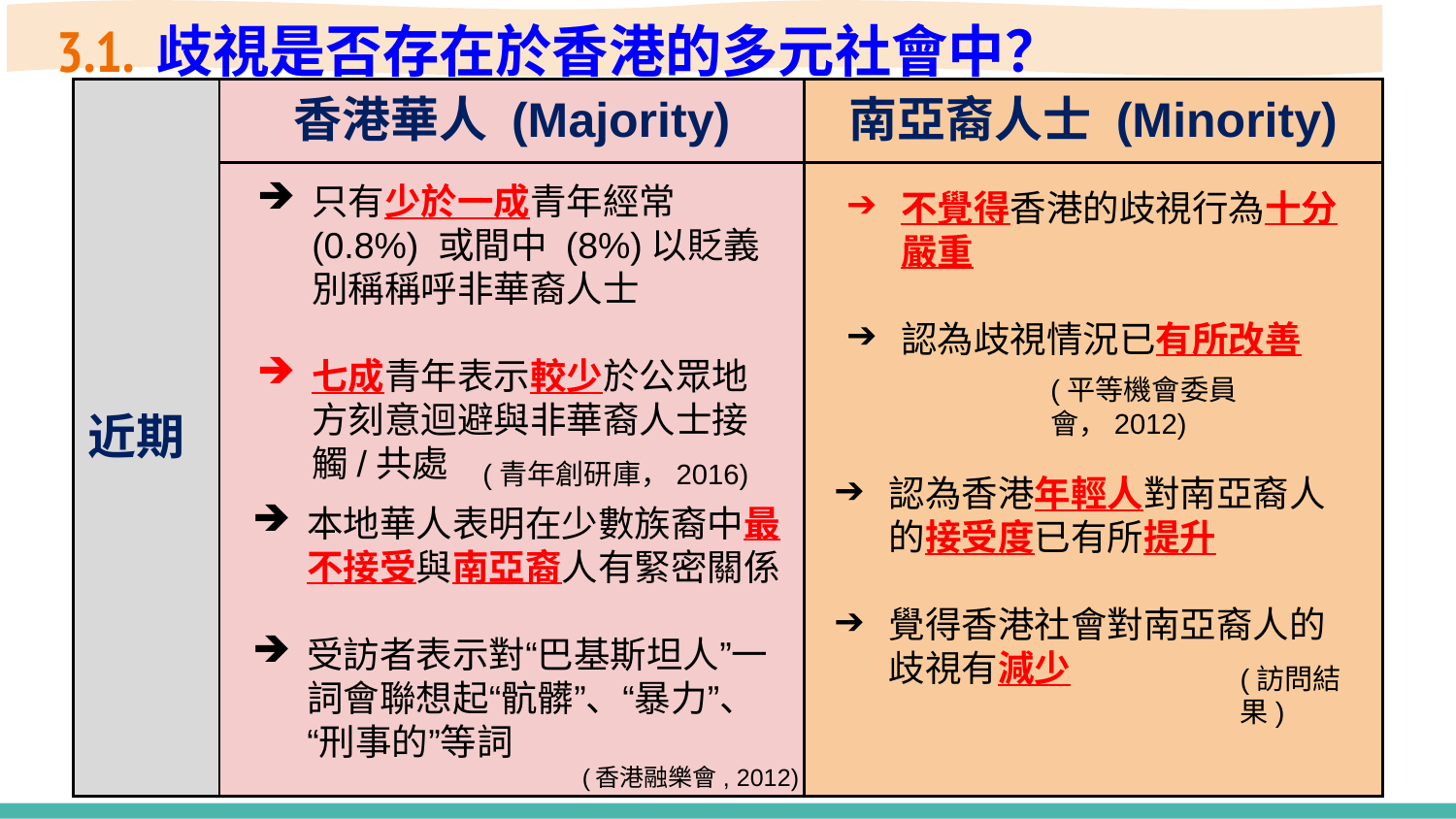

3.1. 歧視是否存在於香港的多元社會中？

| 近期 | 香港華人 (Majority) | 南亞裔人士 (Minority) |
| --- | --- | --- |
|  |  |  |
只有少於一成青年經常 (0.8%) 或間中 (8%)以貶義別稱稱呼非華裔人士

七成青年表示較少於公眾地方刻意迴避與非華裔人士接觸/共處

不覺得香港的歧視行為十分嚴重

認為歧視情況已有所改善

(平等機會委員會，2012)

認為香港年輕人對南亞裔人的接受度已有所提升

覺得香港社會對南亞裔人的歧視有減少

(青年創研庫，2016)
本地華人表明在少數族裔中最不接受與南亞裔人有緊密關係

受訪者表示對“巴基斯坦人”一詞會聯想起“骯髒”、“暴力”、“刑事的”等詞
(香港融樂會, 2012)
(訪問結果)